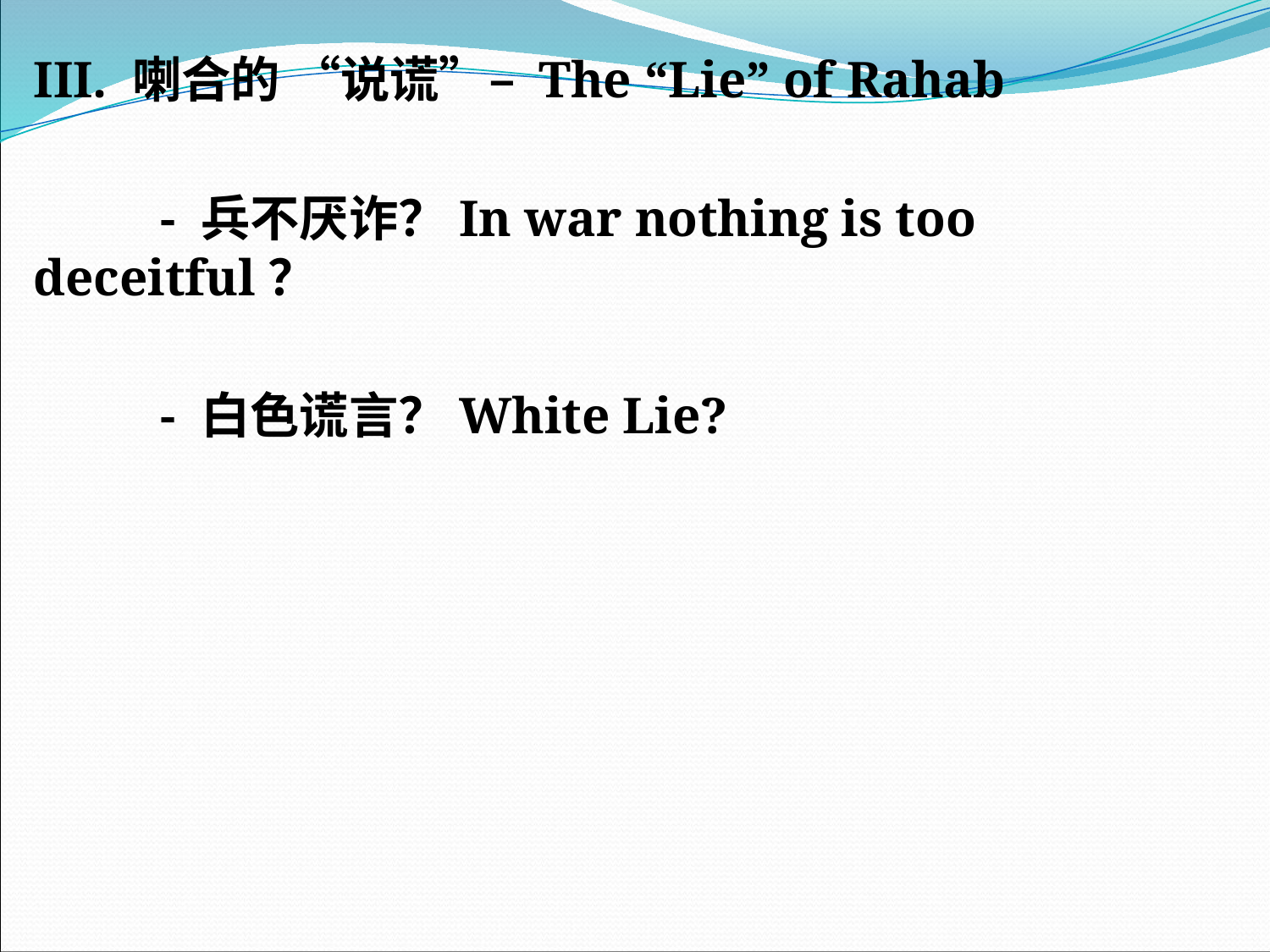

III. 喇合的 “说谎”– The “Lie” of Rahab

	- 兵不厌诈？In war nothing is too deceitful？

	- 白色谎言？White Lie?

#